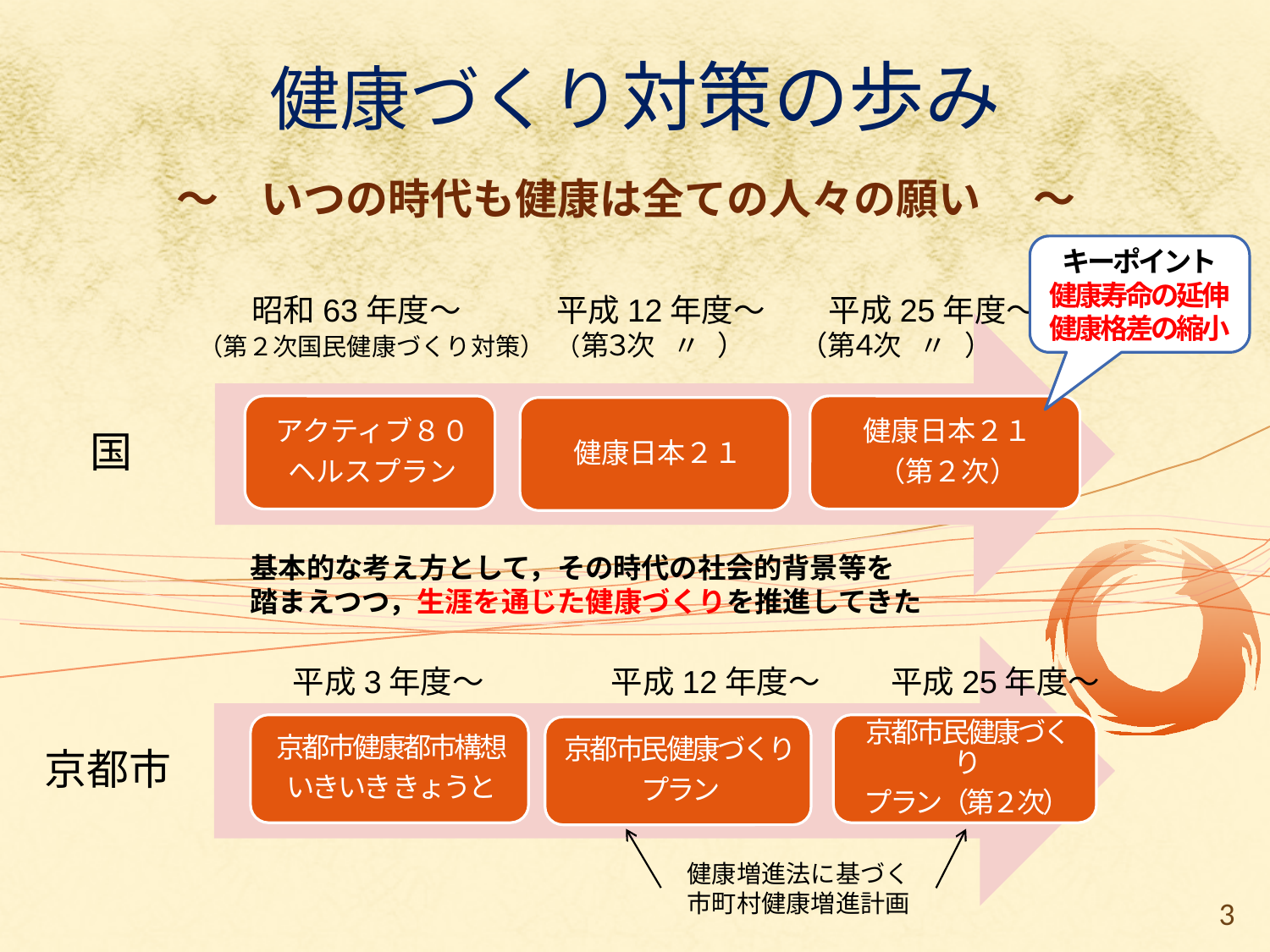

# 健康づくり対策の歩み
～　いつの時代も健康は全ての人々の願い　 ～
キーポイント
健康寿命の延伸
健康格差の縮小
　   昭和63年度～　　　平成12年度～　　平成25年度～
（第２次国民健康づくり対策）  （第３次　〃　）　　  （第４次　〃　）
アクティブ８０
ヘルスプラン
健康日本２１
健康日本２１
（第２次）
国
基本的な考え方として，その時代の社会的背景等を
踏まえつつ，生涯を通じた健康づくりを推進してきた
京都市健康都市構想
いきいき きょうと
京都市民健康づくり
プラン
京都市民健康づくり
プラン（第２次）
　　　平成3年度～　　　　平成12年度～　　 平成25年度～
京都市
健康増進法に基づく
市町村健康増進計画
3